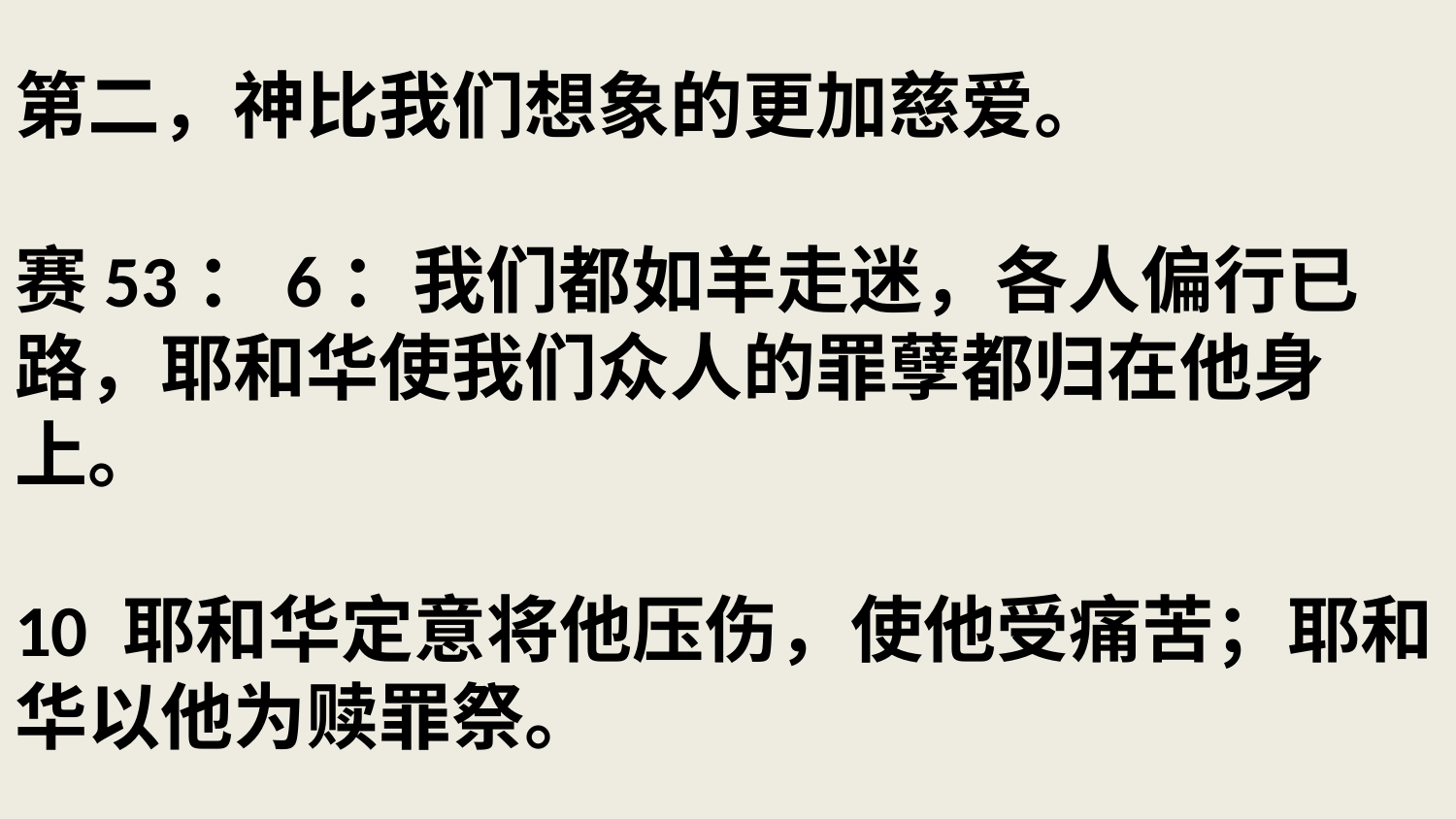

# 第二，神比我们想象的更加慈爱。 赛53：6：我们都如羊走迷，各人偏行已路，耶和华使我们众人的罪孽都归在他身上。 10 耶和华定意将他压伤，使他受痛苦；耶和华以他为赎罪祭。